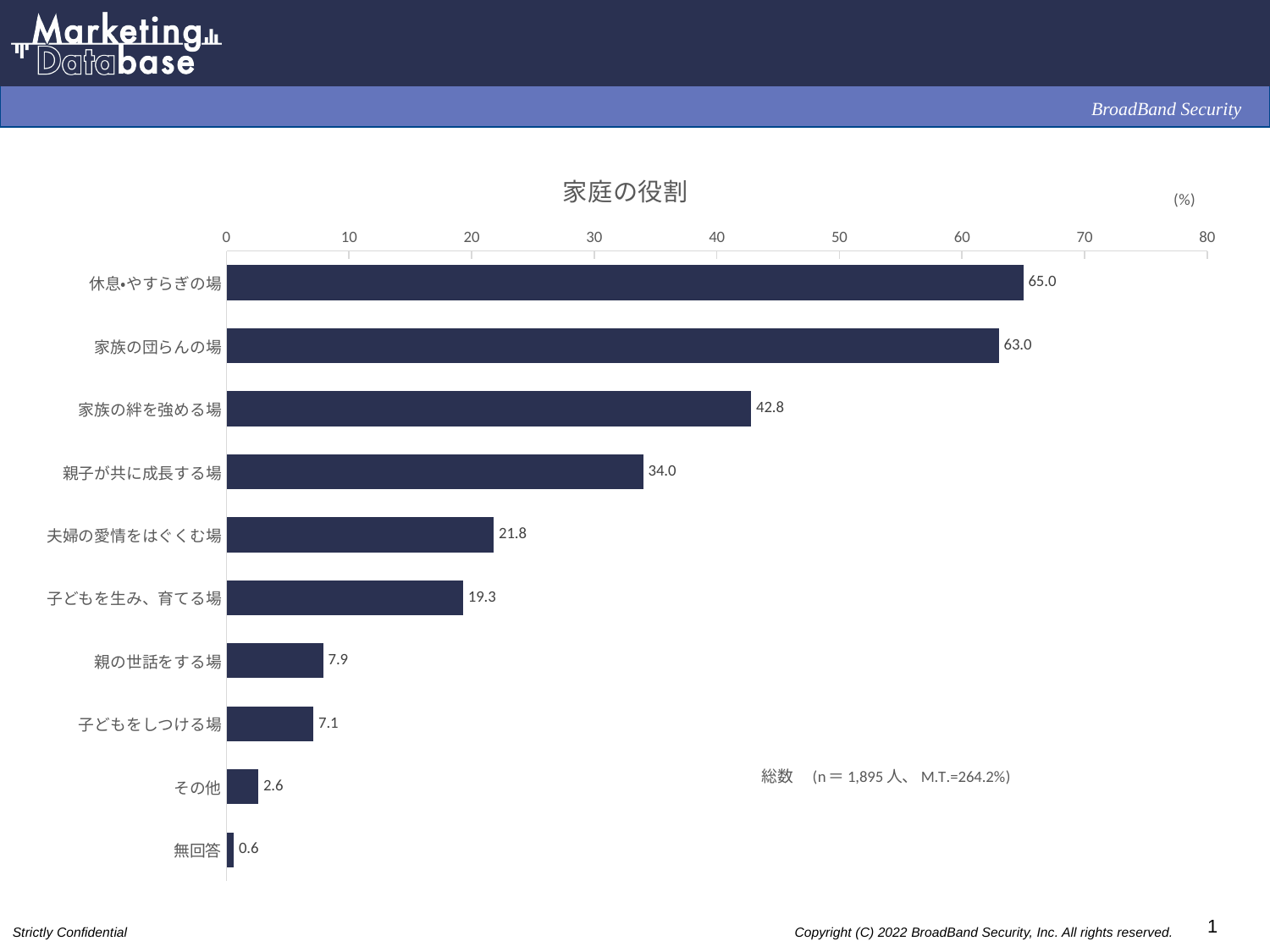

### Chart: 家庭の役割

| Category |  |
|---|---|
| 休息・やすらぎの場 | 65.0 |
| 家族の団らんの場 | 63.0 |
| 家族の絆を強める場 | 42.8 |
| 親子が共に成長する場 | 34.0 |
| 夫婦の愛情をはぐくむ場 | 21.8 |
| 子どもを生み、育てる場 | 19.3 |
| 親の世話をする場 | 7.9 |
| 子どもをしつける場 | 7.1 |
| その他 | 2.6 |
| 無回答 | 0.6 |